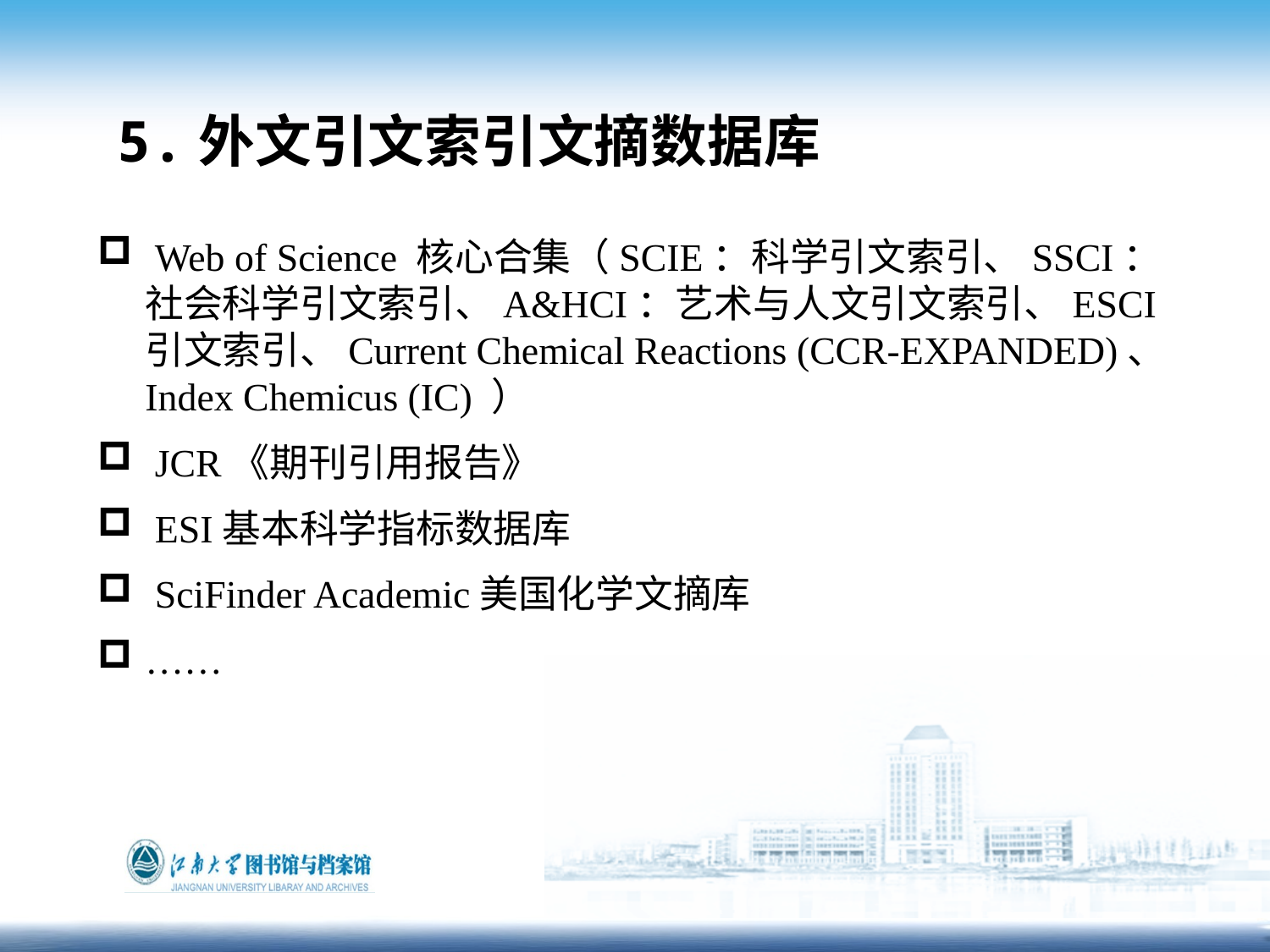

5.外文引文索引文摘数据库
 Web of Science 核心合集（SCIE：科学引文索引、SSCI：社会科学引文索引、A&HCI：艺术与人文引文索引、ESCI引文索引、Current Chemical Reactions (CCR-EXPANDED)、Index Chemicus (IC) ）
 JCR《期刊引用报告》
 ESI基本科学指标数据库
 SciFinder Academic美国化学文摘库
……